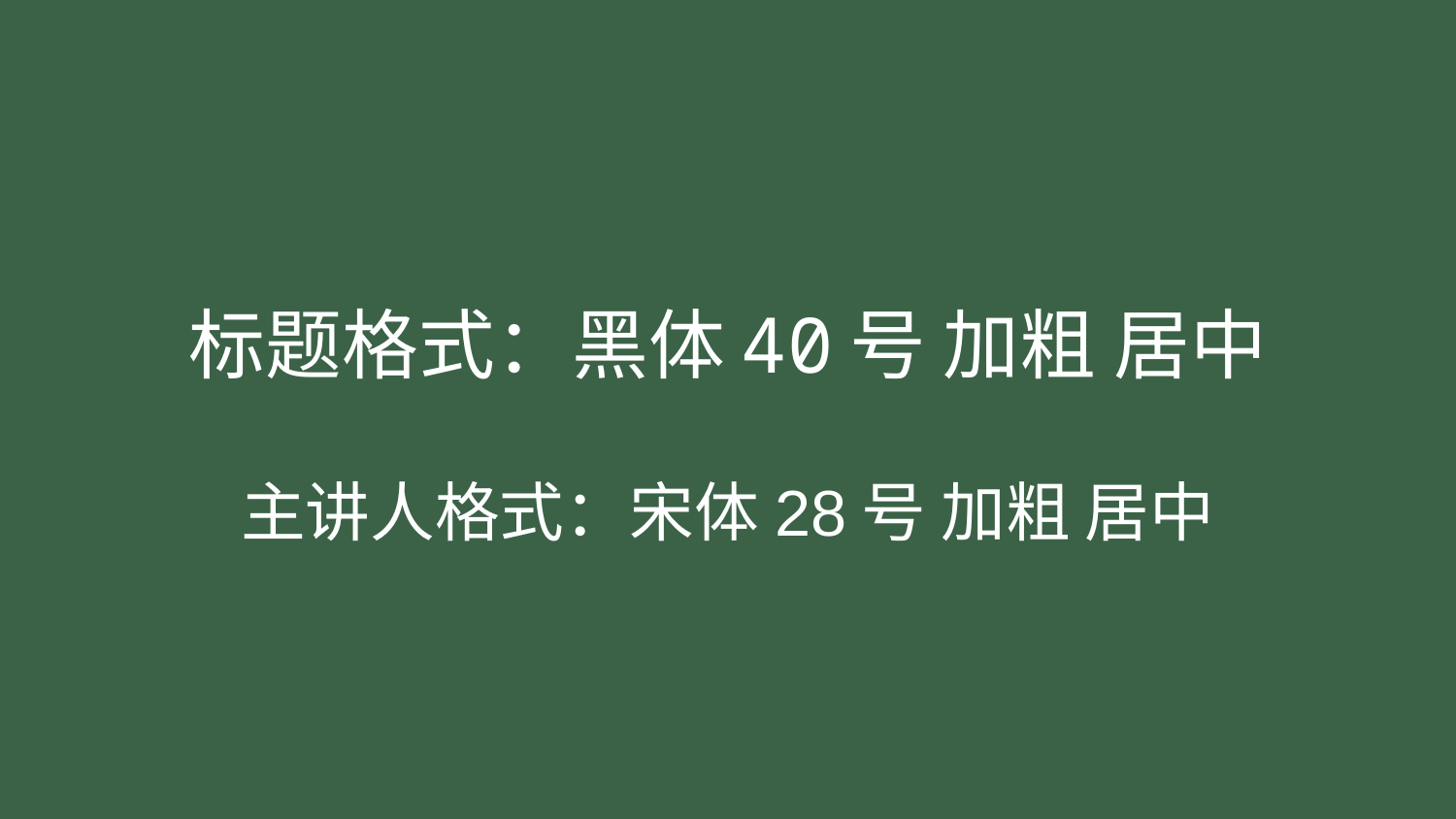

# 标题格式：黑体40号 加粗 居中
主讲人格式：宋体28号 加粗 居中